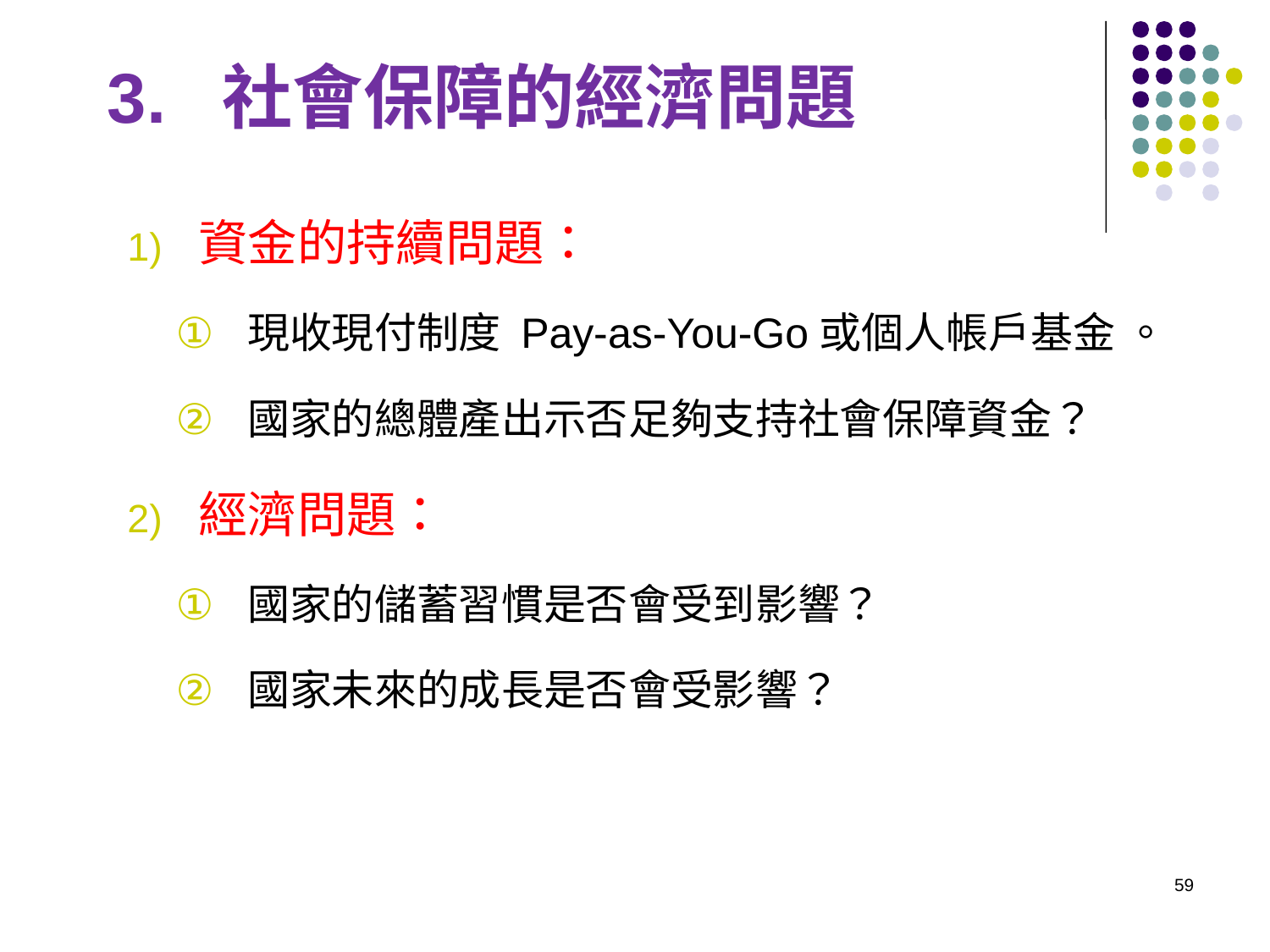

3.  社會保障的經濟問題
資金的持續問題：
現收現付制度 Pay-as-You-Go或個人帳戶基金 。
國家的總體產出示否足夠支持社會保障資金？
經濟問題：
國家的儲蓄習慣是否會受到影響？
國家未來的成長是否會受影響？
59